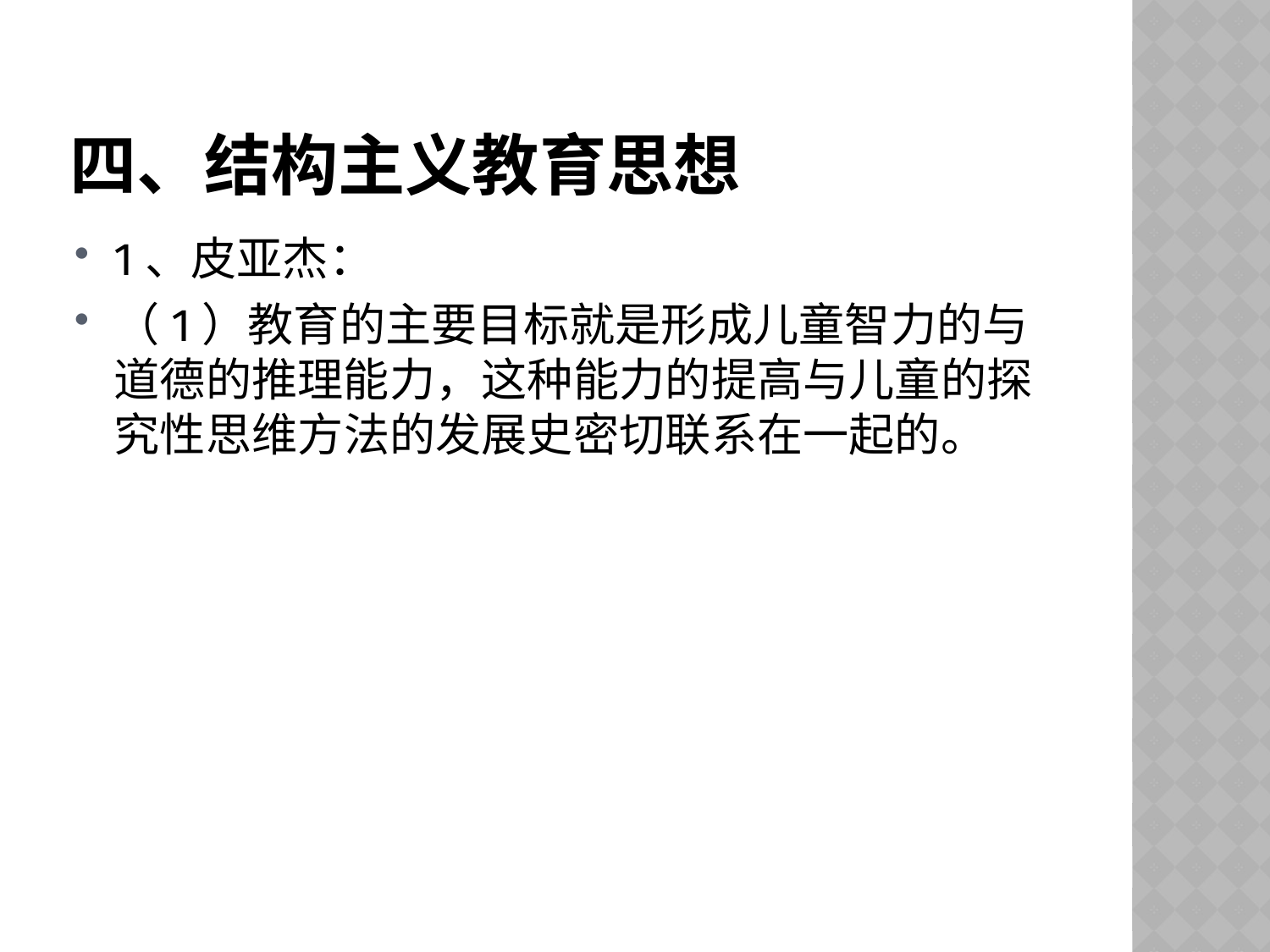

# 四、结构主义教育思想
1、皮亚杰：
（1）教育的主要目标就是形成儿童智力的与道德的推理能力，这种能力的提高与儿童的探究性思维方法的发展史密切联系在一起的。